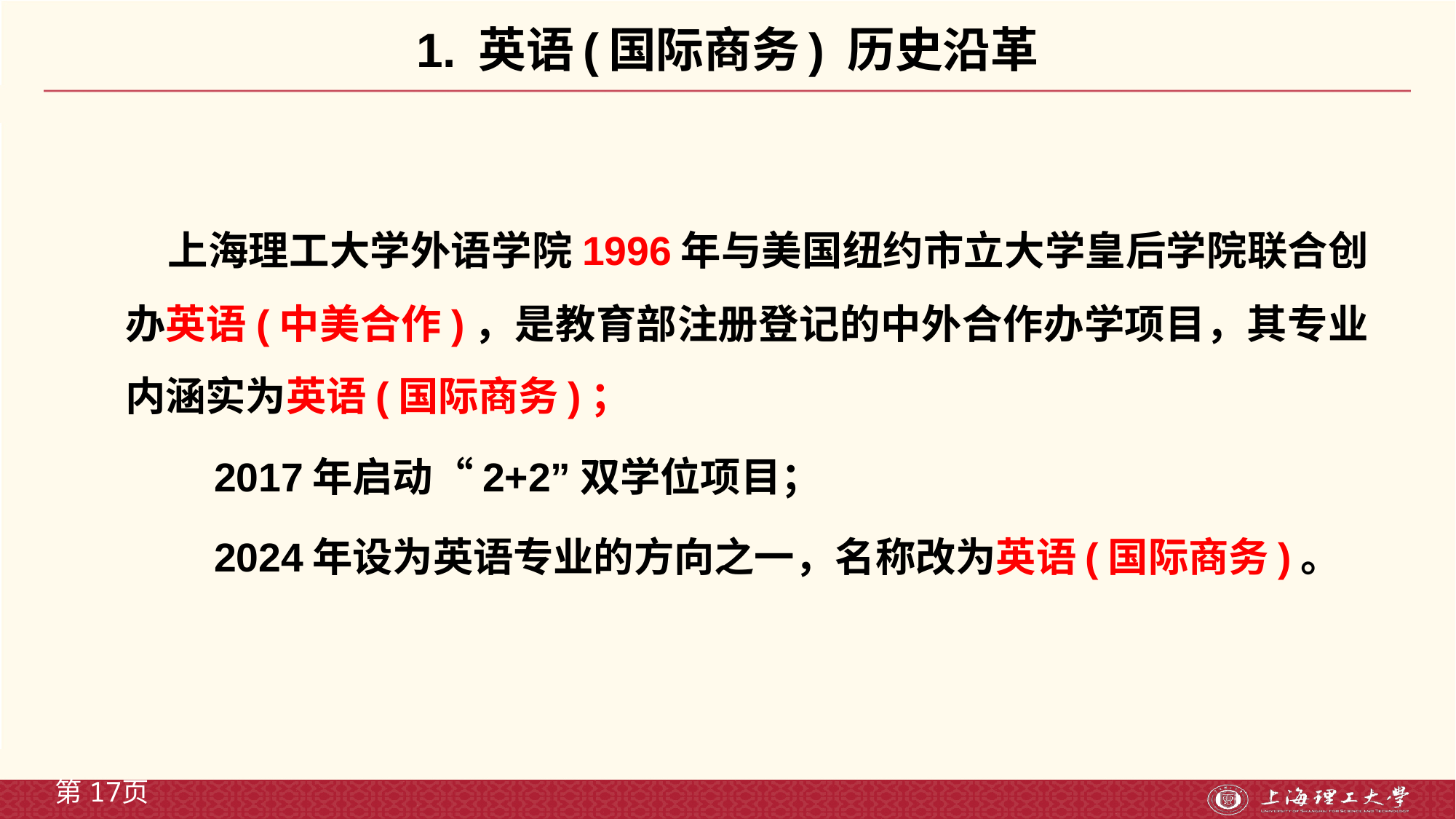

# 1. 英语(国际商务) 历史沿革
   上海理工大学外语学院1996年与美国纽约市立大学皇后学院联合创办英语(中美合作)，是教育部注册登记的中外合作办学项目，其专业内涵实为英语(国际商务)；
        2017年启动“2+2”双学位项目；
        2024年设为英语专业的方向之一，名称改为英语(国际商务)。
第17页